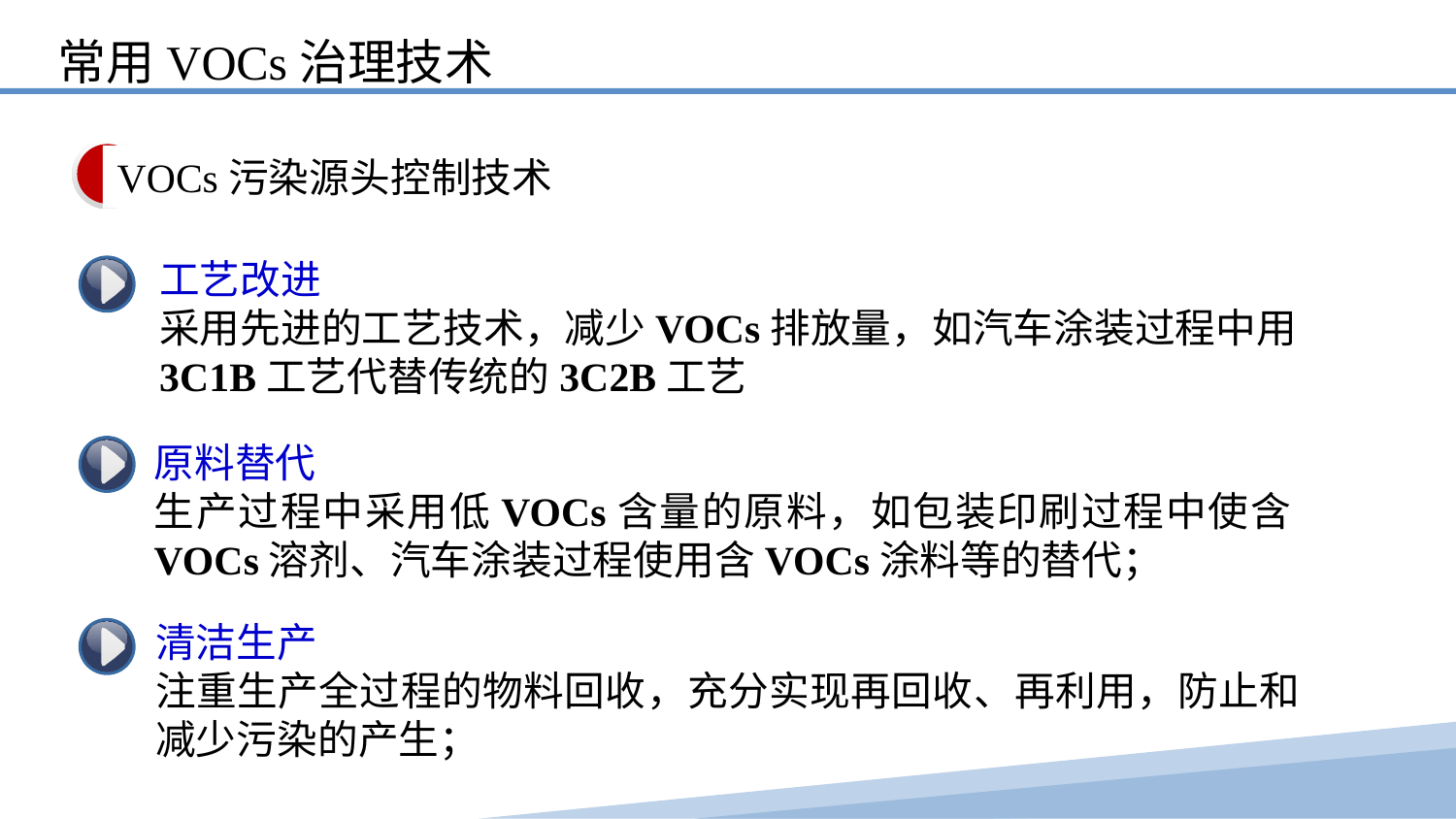

常用VOCs治理技术

VOCs污染源头控制技术
工艺改进
采用先进的工艺技术，减少VOCs排放量，如汽车涂装过程中用3C1B工艺代替传统的3C2B工艺

原料替代
生产过程中采用低VOCs含量的原料，如包装印刷过程中使含VOCs溶剂、汽车涂装过程使用含VOCs涂料等的替代；

清洁生产
注重生产全过程的物料回收，充分实现再回收、再利用，防止和减少污染的产生；